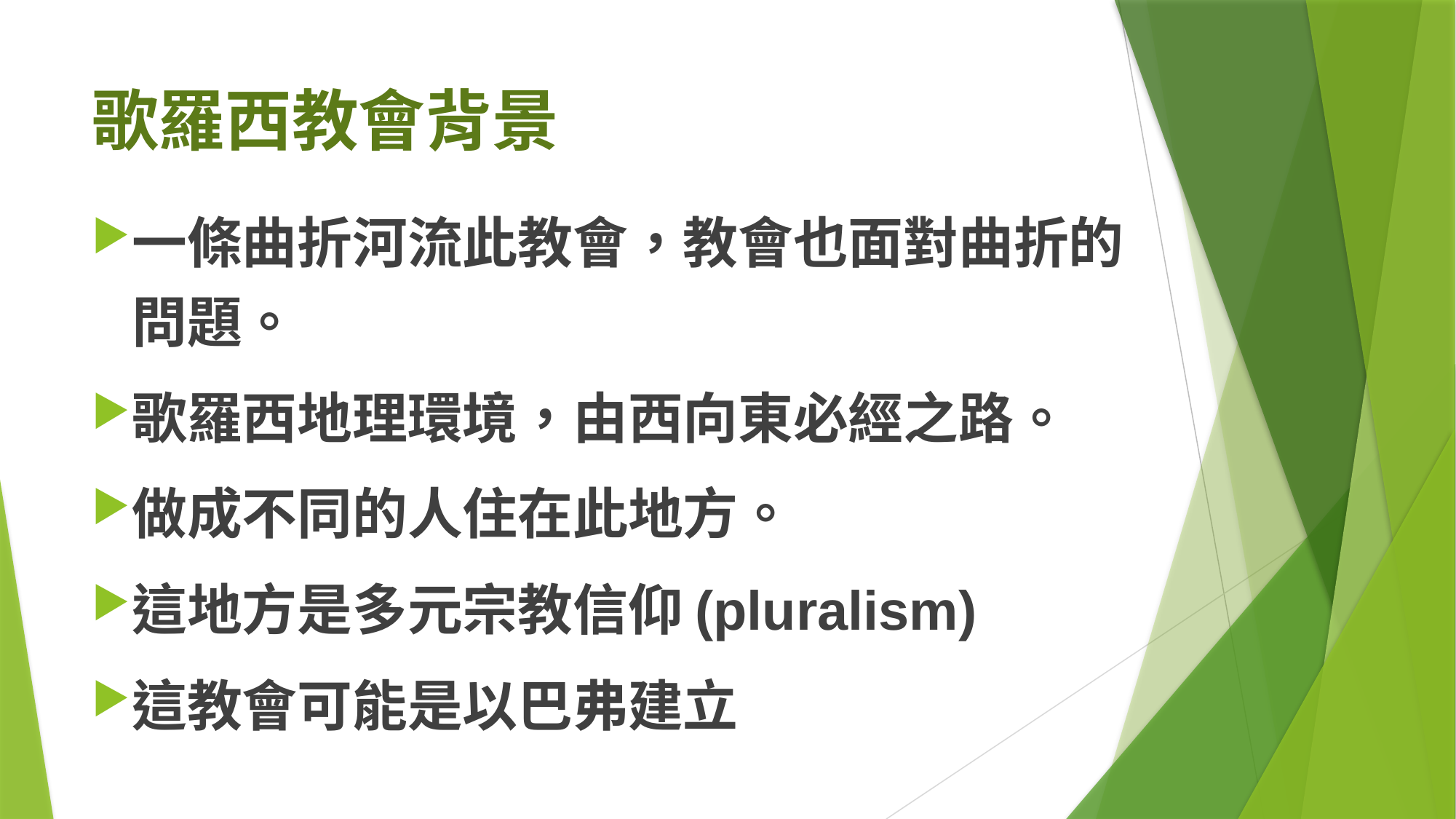

# 歌羅西教會背景
一條曲折河流此教會，教會也面對曲折的問題。
歌羅西地理環境，由西向東必經之路。
做成不同的人住在此地方。
這地方是多元宗教信仰(pluralism)
這教會可能是以巴弗建立